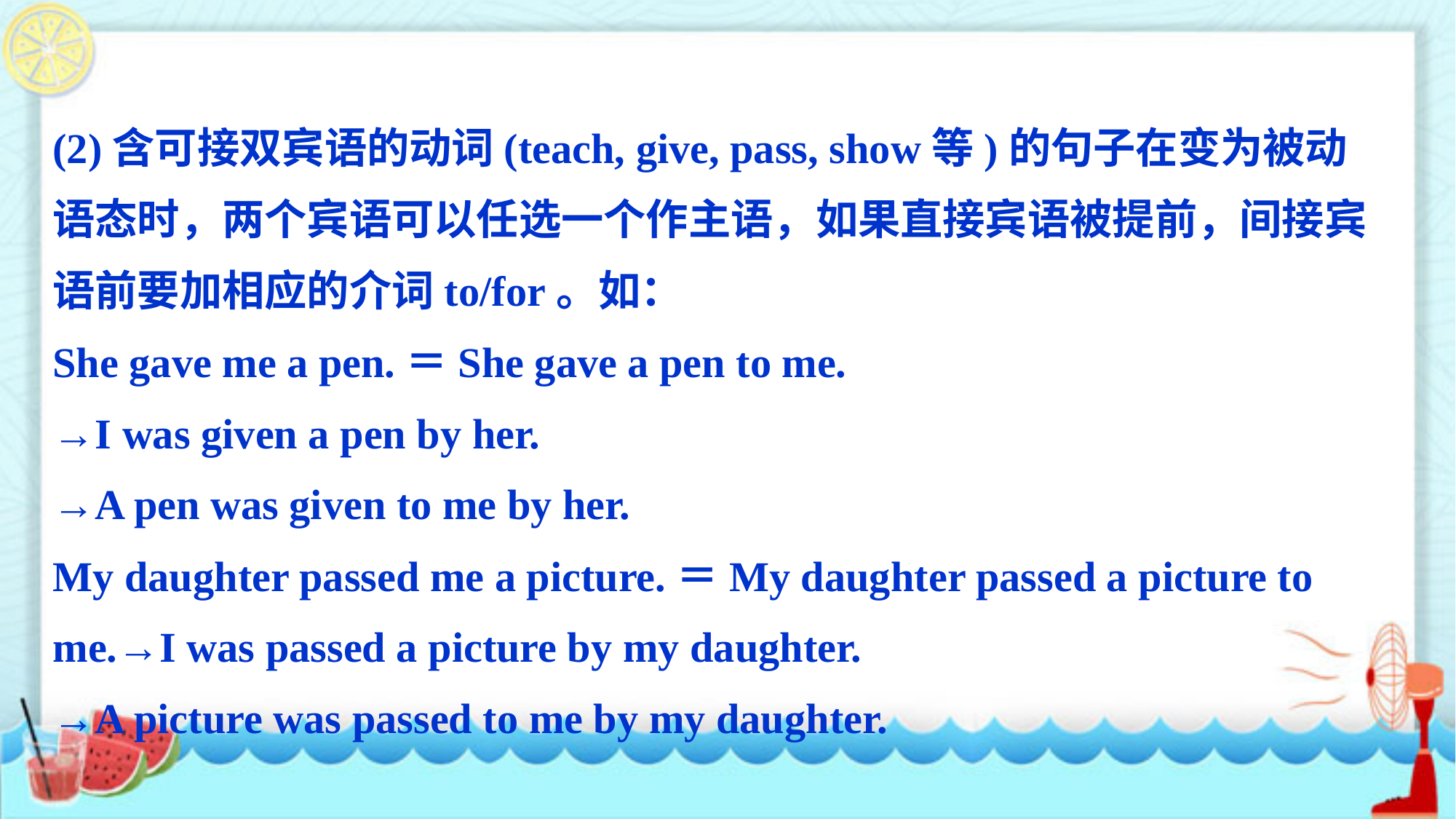

(2)含可接双宾语的动词(teach, give, pass, show等)的句子在变为被动语态时，两个宾语可以任选一个作主语，如果直接宾语被提前，间接宾语前要加相应的介词to/for。如：
She gave me a pen.＝She gave a pen to me.
→I was given a pen by her.
→A pen was given to me by her.
My daughter passed me a picture.＝My daughter passed a picture to me.→I was passed a picture by my daughter.
→A picture was passed to me by my daughter.